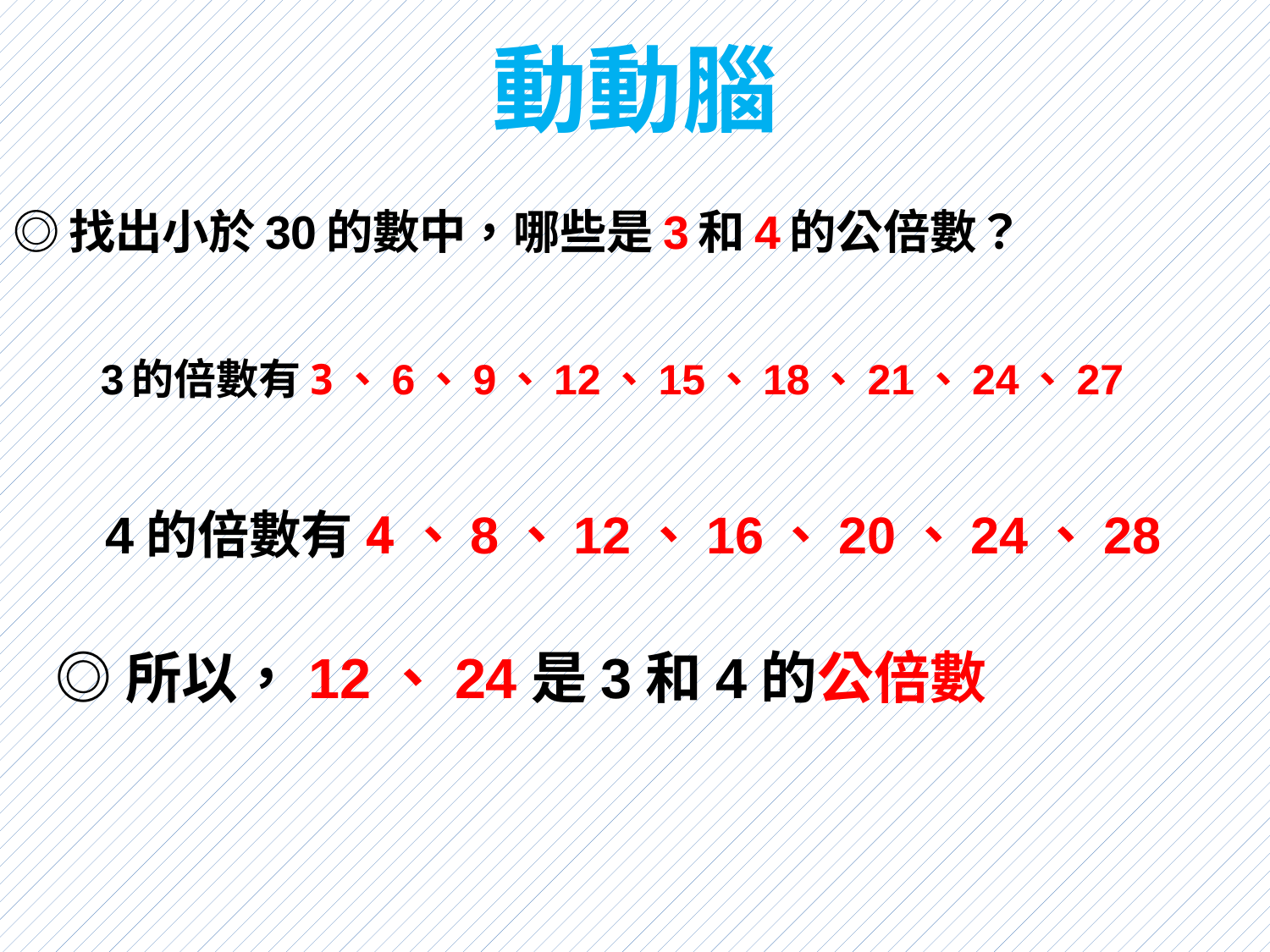

# 動動腦
◎找出小於30的數中，哪些是3和4的公倍數？
3的倍數有3、6、9、12、15、18、21、24、27
4的倍數有4、8、12、16、20、24、28
◎所以，12、24是3和4的公倍數